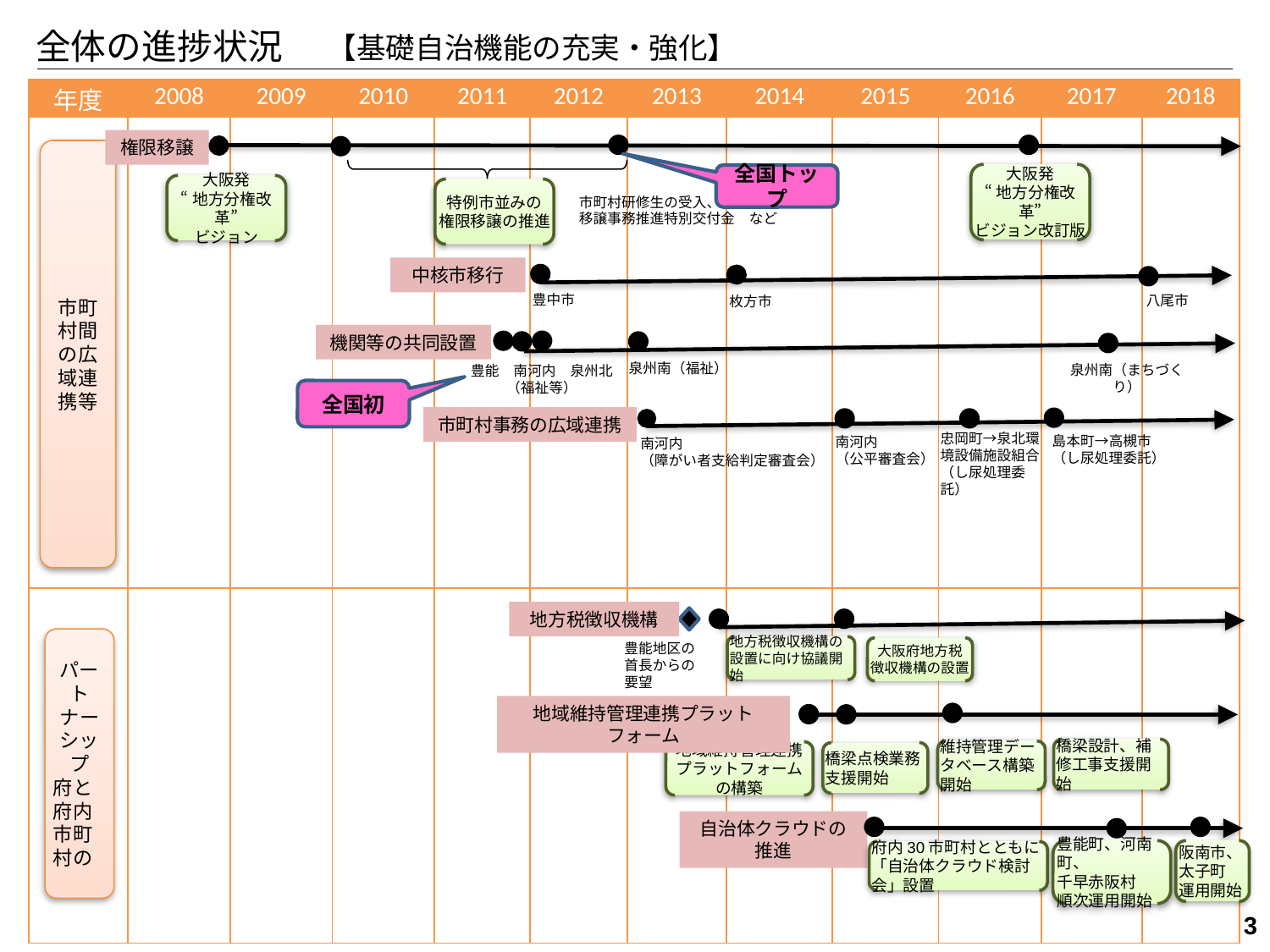

全体の進捗状況
【基礎自治機能の充実・強化】

| 年度 | 2008 | 2009 | 2010 | 2011 | 2012 | 2013 | 2014 | 2015 | 2016 | 2017 | 2018 |
| --- | --- | --- | --- | --- | --- | --- | --- | --- | --- | --- | --- |
|  |  |  |  |  |  |  |  |  |  |  |  |
|  |  |  |  |  |  |  |  |  |  |  |  |
権限移譲

市町村間の広域連携等
大阪発
“地方分権改革”
ビジョン改訂版
全国トップ
大阪発
“地方分権改革”
ビジョン
特例市並みの
権限移譲の推進
市町村研修生の受入、
移譲事務推進特別交付金　など
中核市移行

豊中市
八尾市
枚方市
機関等の共同設置

泉州南（福祉）
泉州南（まちづくり）
豊能　南河内　泉州北
（福祉等）
全国初
市町村事務の広域連携

忠岡町→泉北環境設備施設組合（し尿処理委託）
島本町→高槻市
（し尿処理委託）
南河内
（公平審査会）
南河内
（障がい者支給判定審査会）
地方税徴収機構

パートナーシップ
府と府内市町村の
豊能地区の首長からの要望
地方税徴収機構の設置に向け協議開始
大阪府地方税
徴収機構の設置
地域維持管理連携プラットフォーム

橋梁設計、補修工事支援開始
維持管理データベース構築開始
地域維持管理連携プラットフォームの構築
橋梁点検業務支援開始
自治体クラウドの推進

豊能町、河南町、
千早赤阪村
順次運用開始
阪南市、
太子町
運用開始
府内30市町村とともに「自治体クラウド検討会」設置
3